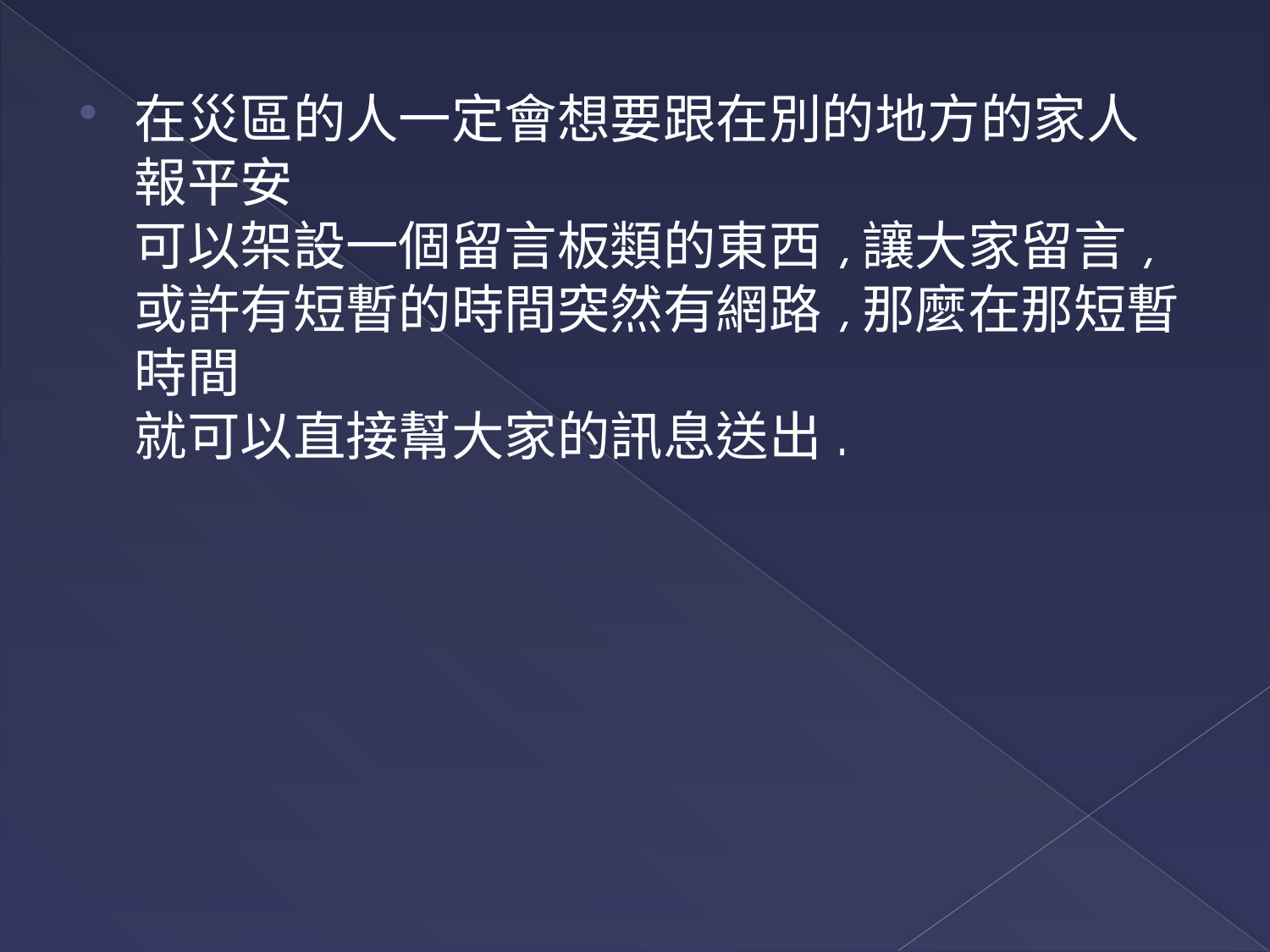

在災區的人一定會想要跟在別的地方的家人報平安
可以架設一個留言板類的東西,讓大家留言,
或許有短暫的時間突然有網路,那麼在那短暫時間
就可以直接幫大家的訊息送出.